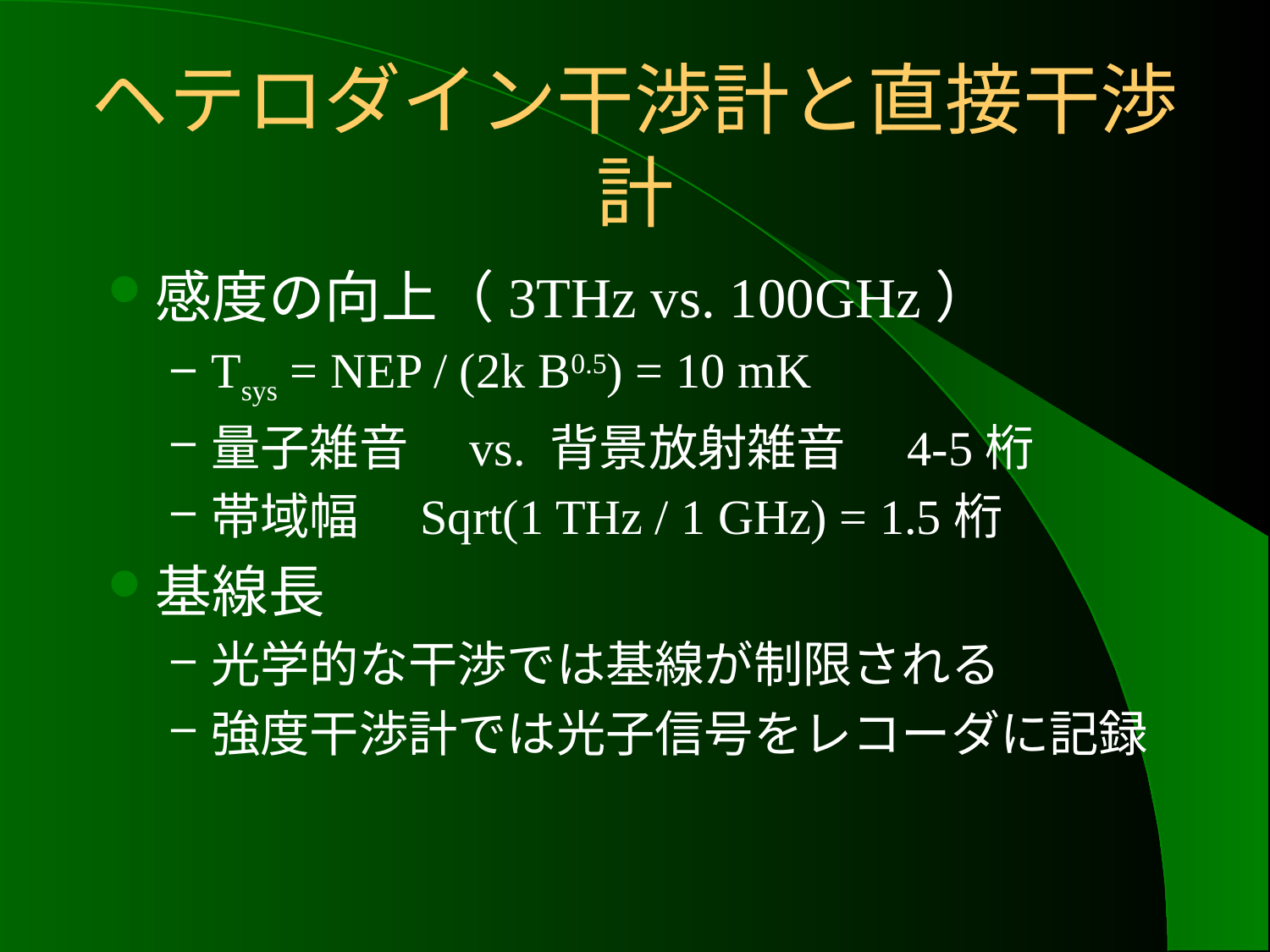

# ヘテロダイン干渉計と直接干渉計
感度の向上（3THz vs. 100GHz）
Tsys = NEP / (2k B0.5) = 10 mK
量子雑音　vs. 背景放射雑音　4-5桁
帯域幅　Sqrt(1 THz / 1 GHz) = 1.5桁
基線長
光学的な干渉では基線が制限される
強度干渉計では光子信号をレコーダに記録